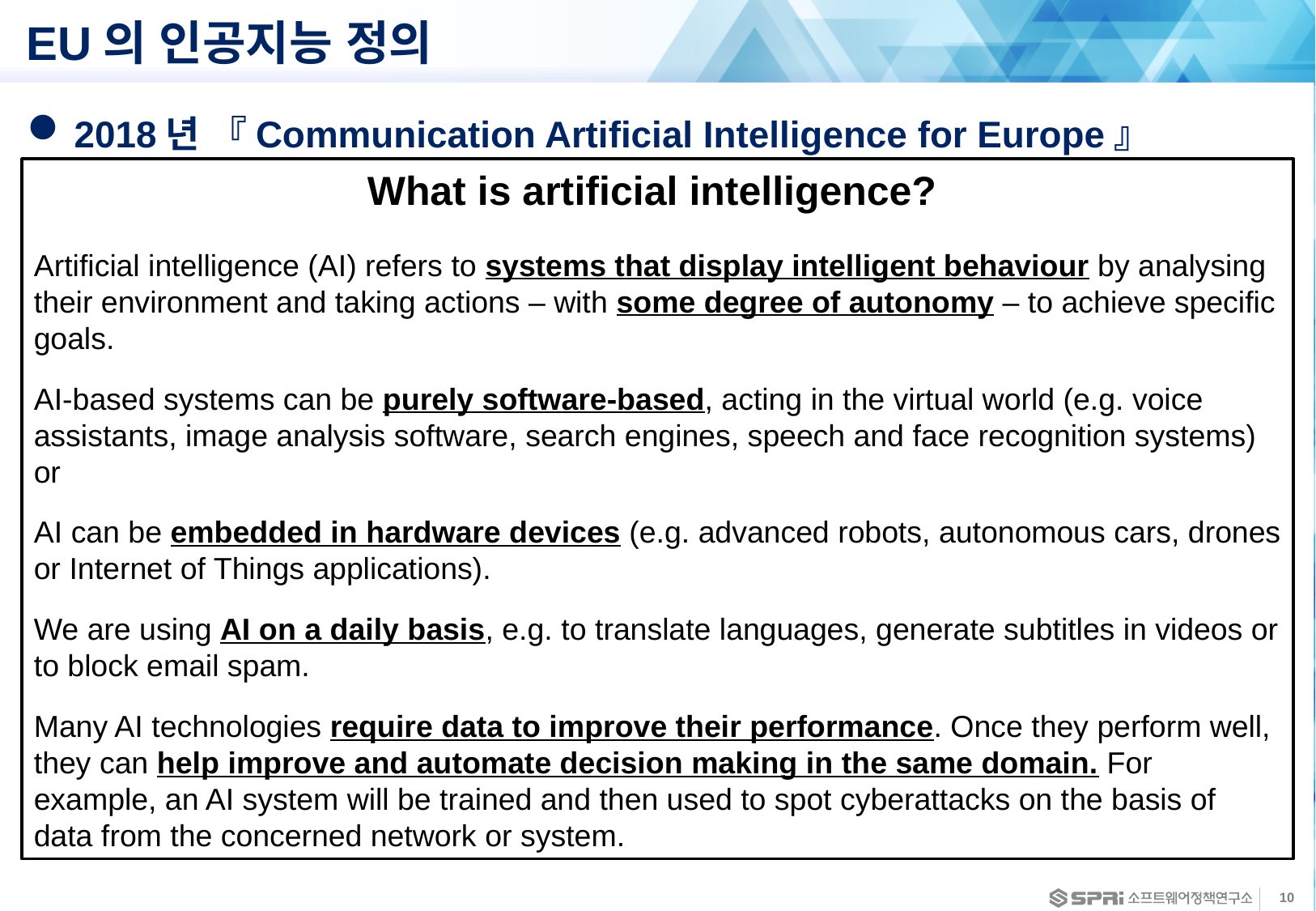

# EU의 인공지능 정의
2018년 『Communication Artificial Intelligence for Europe』
What is artificial intelligence?

Artificial intelligence (AI) refers to systems that display intelligent behaviour by analysing their environment and taking actions – with some degree of autonomy – to achieve specific goals.

AI-based systems can be purely software-based, acting in the virtual world (e.g. voice assistants, image analysis software, search engines, speech and face recognition systems) or

AI can be embedded in hardware devices (e.g. advanced robots, autonomous cars, drones or Internet of Things applications).

We are using AI on a daily basis, e.g. to translate languages, generate subtitles in videos or to block email spam.

Many AI technologies require data to improve their performance. Once they perform well, they can help improve and automate decision making in the same domain. For example, an AI system will be trained and then used to spot cyberattacks on the basis of data from the concerned network or system.